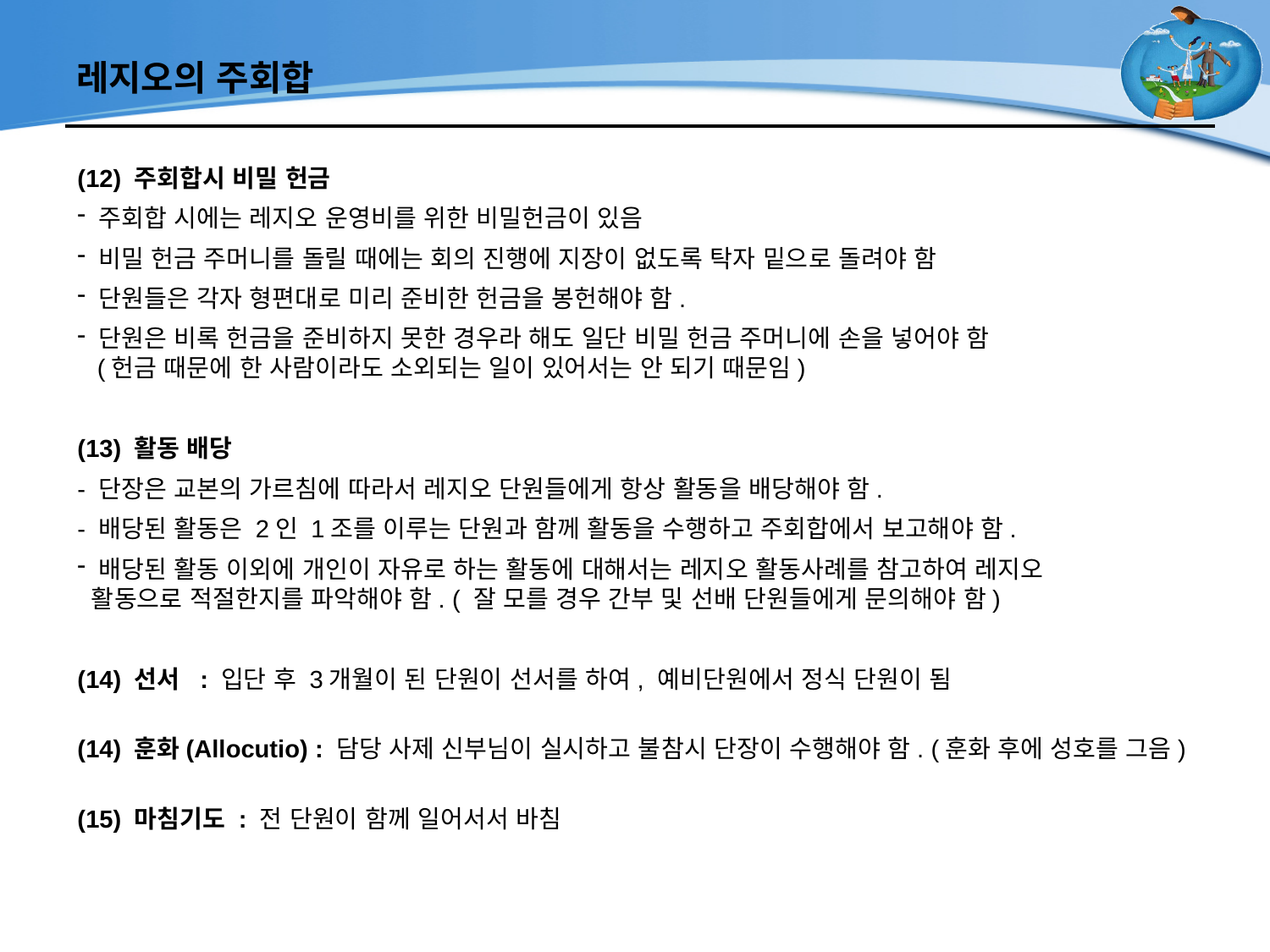

# 레지오의 주회합
(12) 주회합시 비밀 헌금
 주회합 시에는 레지오 운영비를 위한 비밀헌금이 있음
 비밀 헌금 주머니를 돌릴 때에는 회의 진행에 지장이 없도록 탁자 밑으로 돌려야 함
 단원들은 각자 형편대로 미리 준비한 헌금을 봉헌해야 함.
 단원은 비록 헌금을 준비하지 못한 경우라 해도 일단 비밀 헌금 주머니에 손을 넣어야 함
  (헌금 때문에 한 사람이라도 소외되는 일이 있어서는 안 되기 때문임)

(13) 활동 배당
- 단장은 교본의 가르침에 따라서 레지오 단원들에게 항상 활동을 배당해야 함.
- 배당된 활동은 2인 1조를 이루는 단원과 함께 활동을 수행하고 주회합에서 보고해야 함.
 배당된 활동 이외에 개인이 자유로 하는 활동에 대해서는 레지오 활동사례를 참고하여 레지오
  활동으로 적절한지를 파악해야 함. ( 잘 모를 경우 간부 및 선배 단원들에게 문의해야 함)

(14) 선서  : 입단 후 3개월이 된 단원이 선서를 하여, 예비단원에서 정식 단원이 됨

(14) 훈화(Allocutio) : 담당 사제 신부님이 실시하고 불참시 단장이 수행해야 함. (훈화 후에 성호를 그음)

(15) 마침기도 : 전 단원이 함께 일어서서 바침